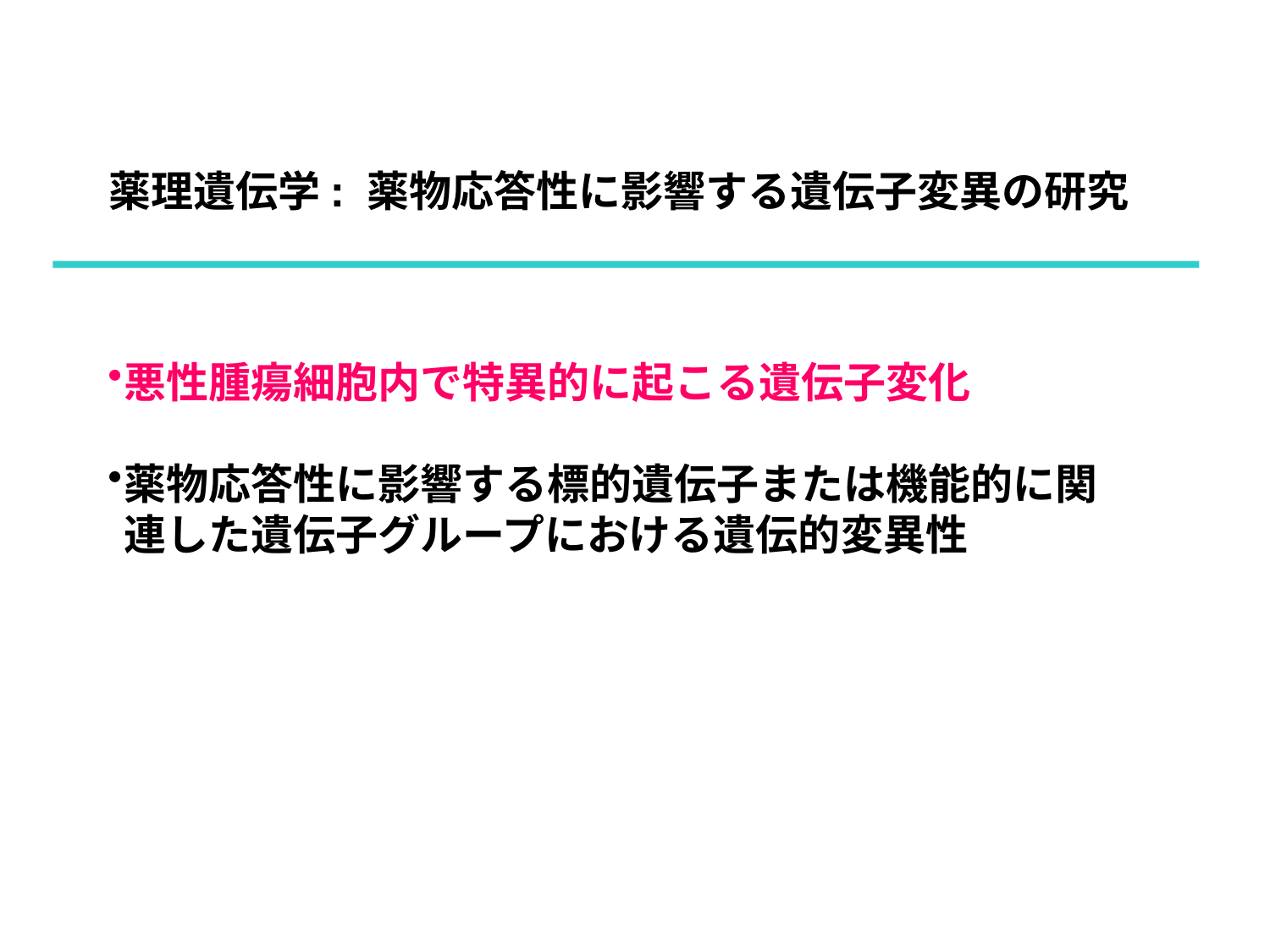

薬理遺伝学: 薬物応答性に影響する遺伝子変異の研究

悪性腫瘍細胞内で特異的に起こる遺伝子変化

薬物応答性に影響する標的遺伝子または機能的に関連した遺伝子グループにおける遺伝的変異性